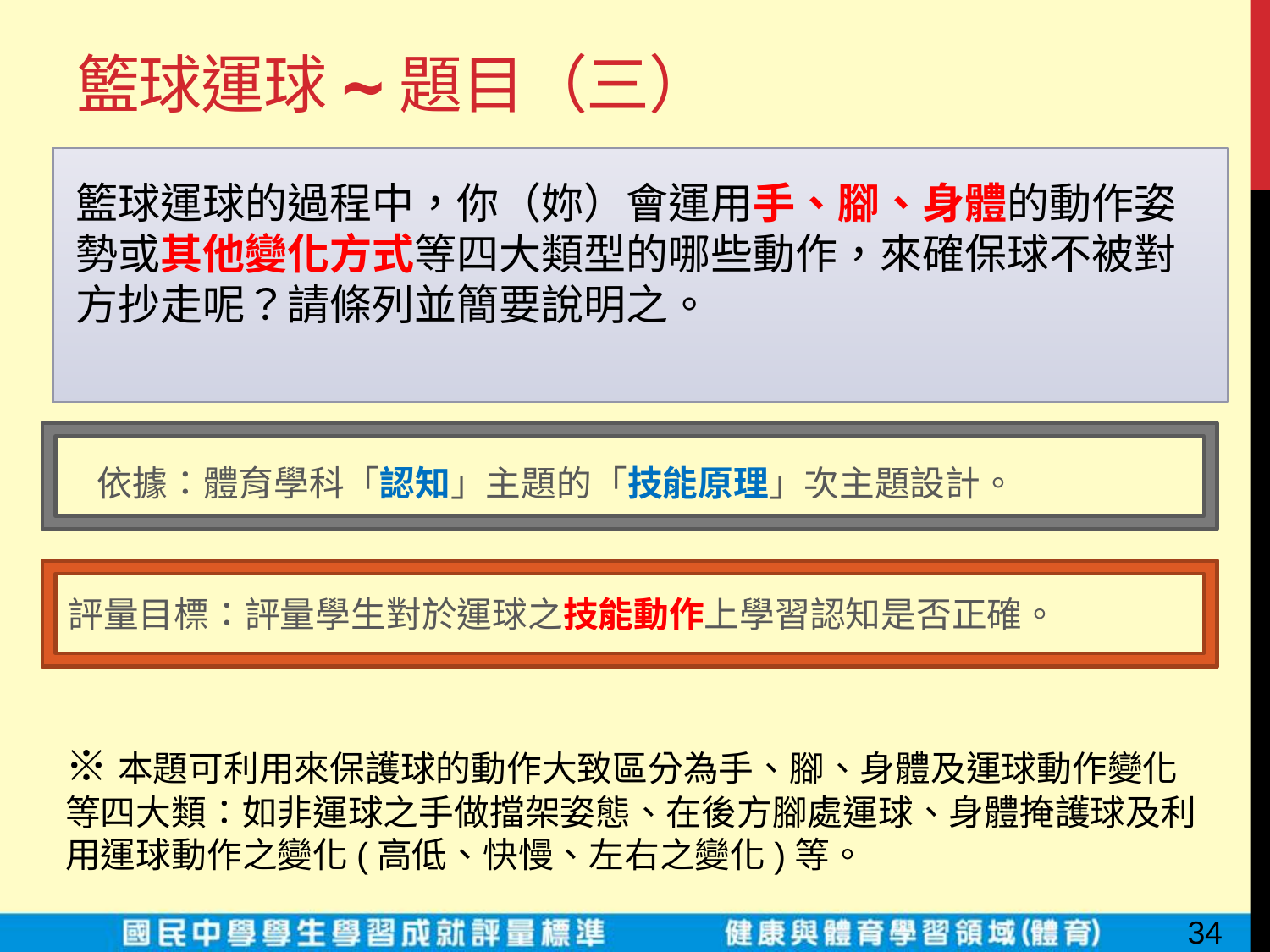

# 籃球運球~題目（三）

籃球運球的過程中，你（妳）會運用手、腳、身體的動作姿勢或其他變化方式等四大類型的哪些動作，來確保球不被對方抄走呢？請條列並簡要說明之。

依據：體育學科「認知」主題的「技能原理」次主題設計。
評量目標：評量學生對於運球之技能動作上學習認知是否正確。
※本題可利用來保護球的動作大致區分為手、腳、身體及運球動作變化等四大類：如非運球之手做擋架姿態、在後方腳處運球、身體掩護球及利用運球動作之變化(高低、快慢、左右之變化)等。
34